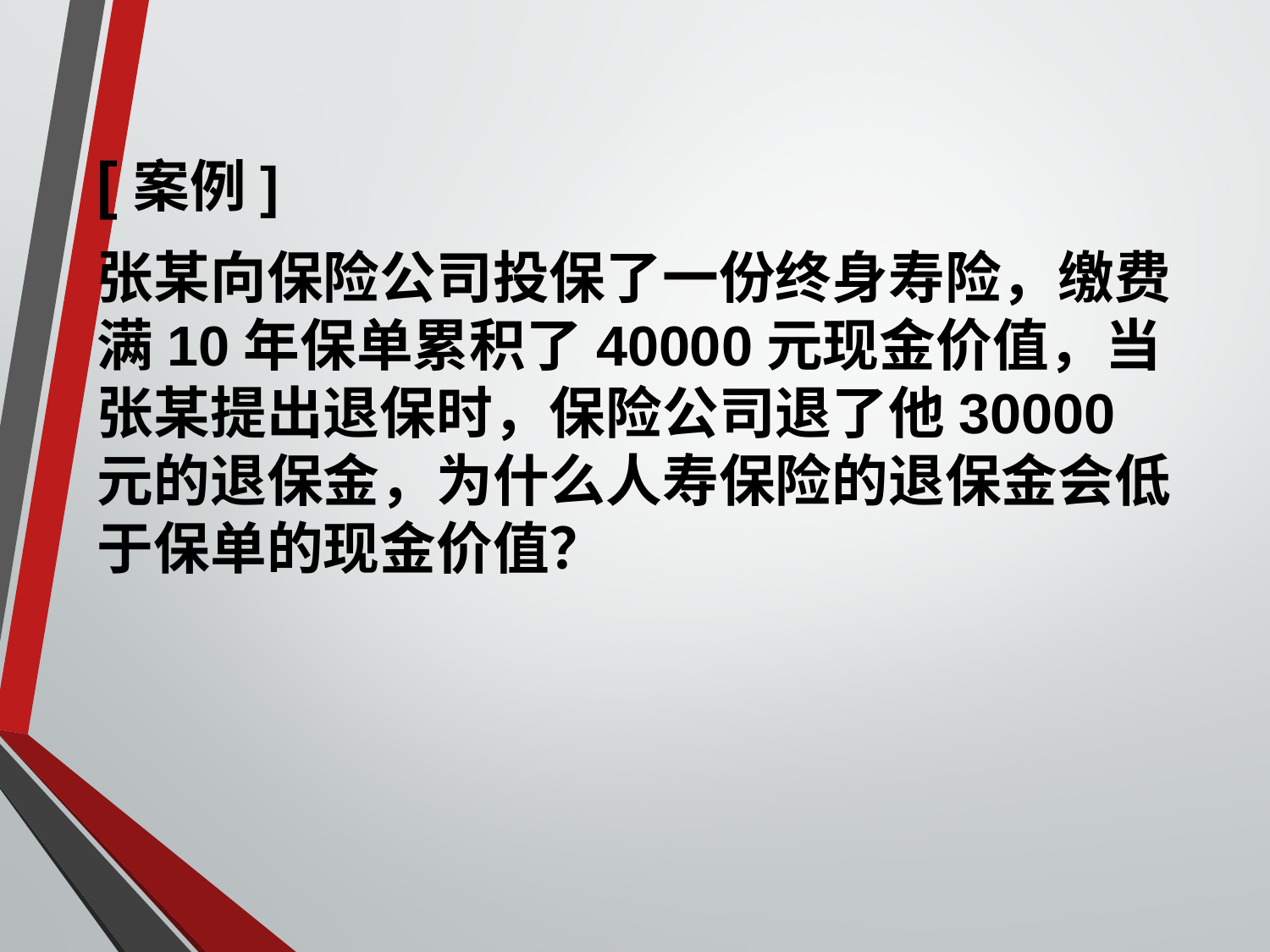

[案例]
张某向保险公司投保了一份终身寿险，缴费满10年保单累积了40000元现金价值，当张某提出退保时，保险公司退了他30000元的退保金，为什么人寿保险的退保金会低于保单的现金价值？